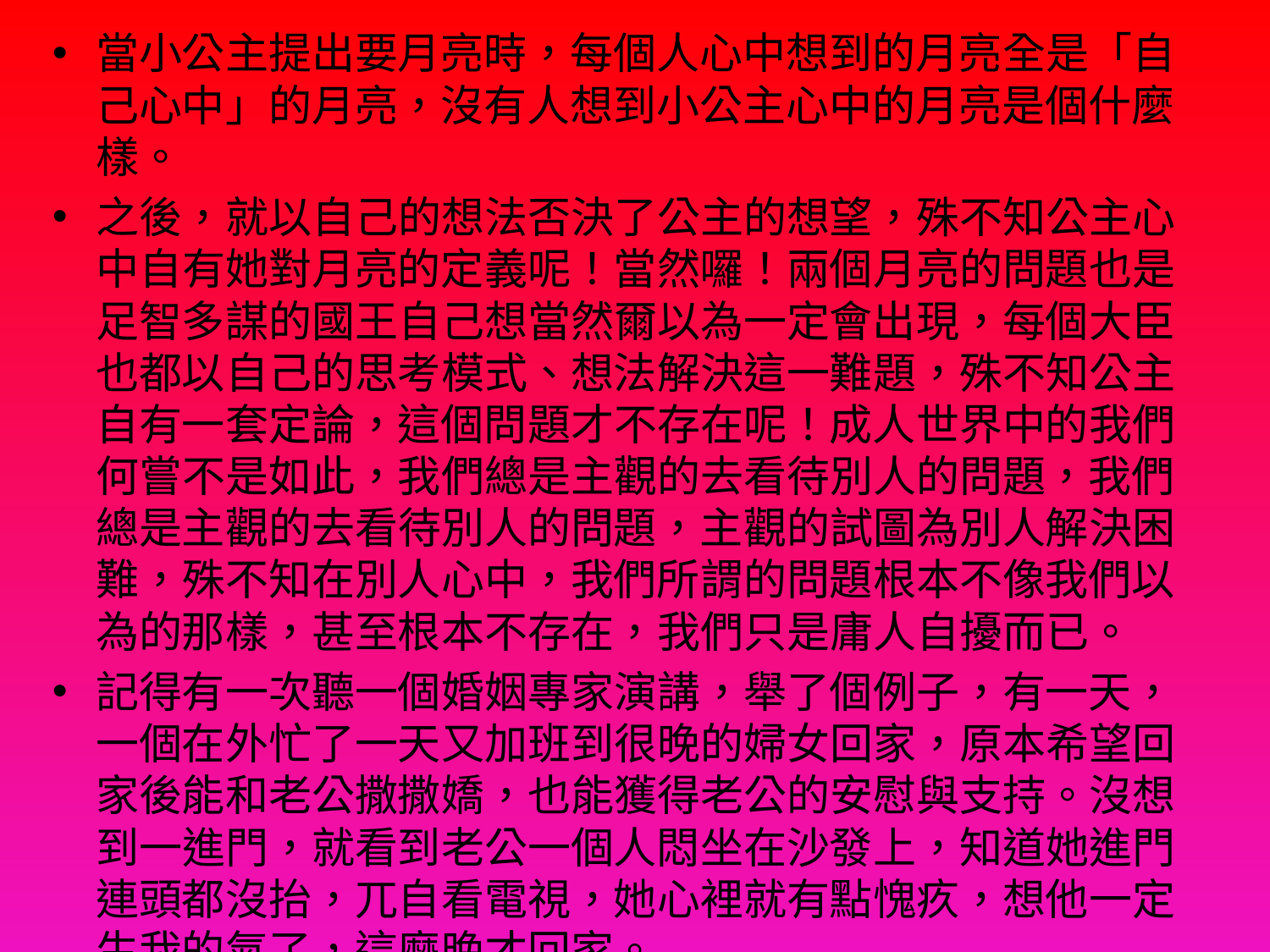

當小公主提出要月亮時，每個人心中想到的月亮全是「自己心中」的月亮，沒有人想到小公主心中的月亮是個什麼樣。
之後，就以自己的想法否決了公主的想望，殊不知公主心中自有她對月亮的定義呢！當然囉！兩個月亮的問題也是足智多謀的國王自己想當然爾以為一定會出現，每個大臣也都以自己的思考模式、想法解決這一難題，殊不知公主自有一套定論，這個問題才不存在呢！成人世界中的我們何嘗不是如此，我們總是主觀的去看待別人的問題，我們總是主觀的去看待別人的問題，主觀的試圖為別人解決困難，殊不知在別人心中，我們所謂的問題根本不像我們以為的那樣，甚至根本不存在，我們只是庸人自擾而已。
記得有一次聽一個婚姻專家演講，舉了個例子，有一天，一個在外忙了一天又加班到很晚的婦女回家，原本希望回家後能和老公撒撒嬌，也能獲得老公的安慰與支持。沒想到一進門，就看到老公一個人悶坐在沙發上，知道她進門連頭都沒抬，兀自看電視，她心裡就有點愧疚，想他一定生我的氣了，這麼晚才回家。